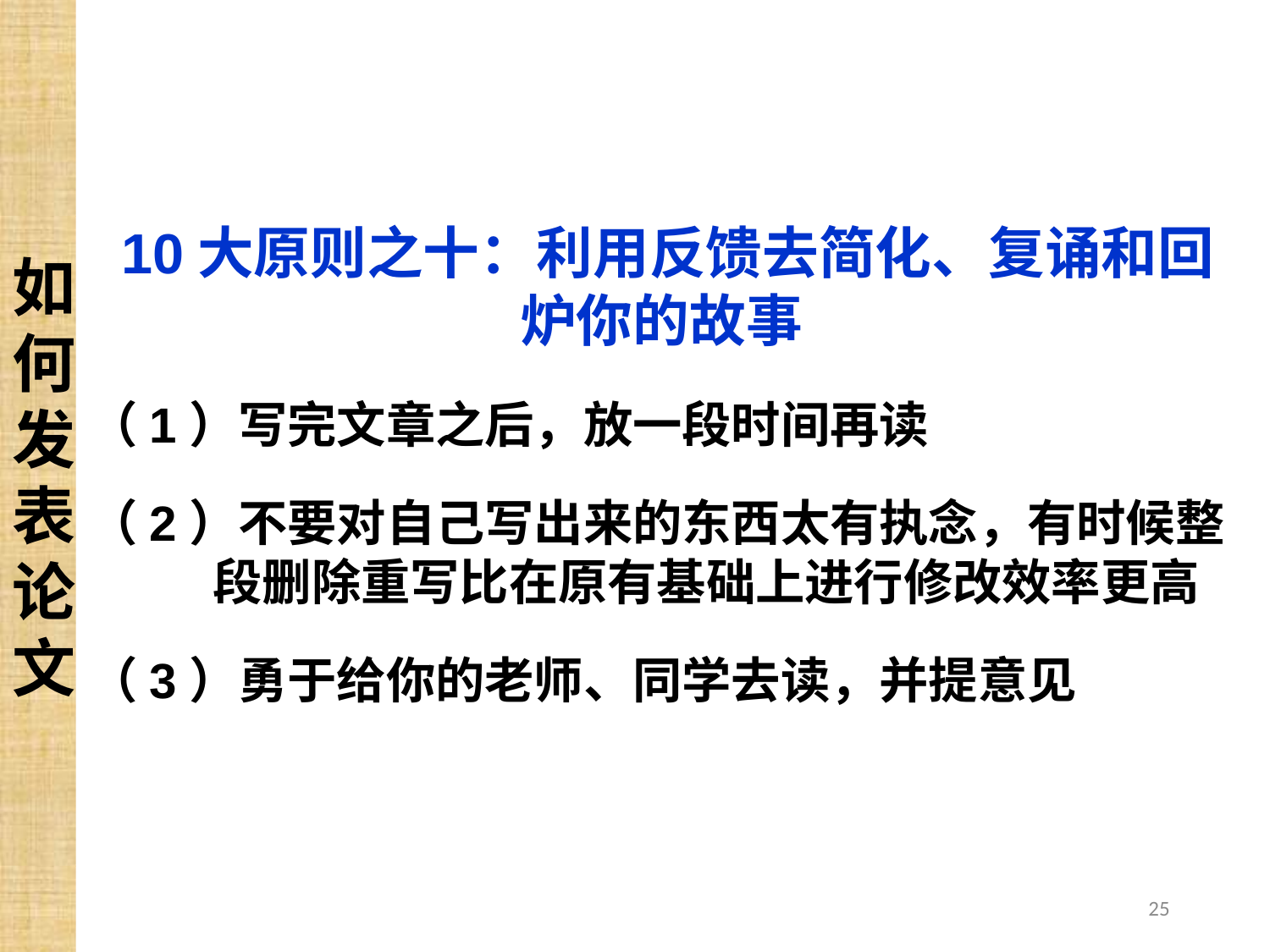

如何发表论文
10大原则之十：利用反馈去简化、复诵和回炉你的故事
（1）写完文章之后，放一段时间再读
（2）不要对自己写出来的东西太有执念，有时候整段删除重写比在原有基础上进行修改效率更高
（3）勇于给你的老师、同学去读，并提意见
25